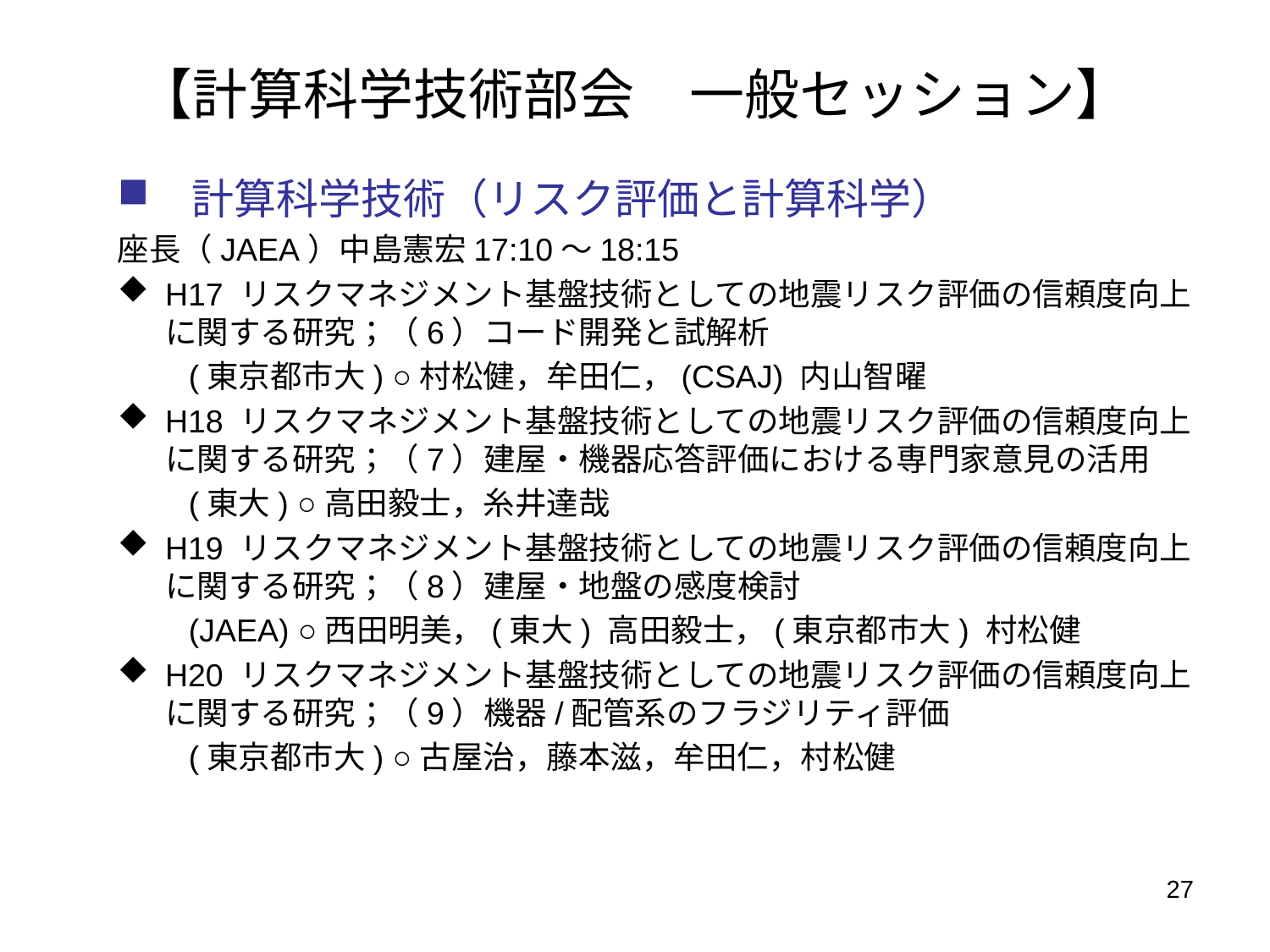

【計算科学技術部会　一般セッション】
計算科学技術（リスク評価と計算科学）
座長（JAEA）中島憲宏17:10～18:15
H17 リスクマネジメント基盤技術としての地震リスク評価の信頼度向上に関する研究；（6）コード開発と試解析
　　(東京都市大) ○村松健，牟田仁，(CSAJ) 内山智曜
H18 リスクマネジメント基盤技術としての地震リスク評価の信頼度向上に関する研究；（7）建屋・機器応答評価における専門家意見の活用
　　(東大) ○高田毅士，糸井達哉
H19 リスクマネジメント基盤技術としての地震リスク評価の信頼度向上に関する研究；（8）建屋・地盤の感度検討
　　(JAEA) ○西田明美，(東大) 高田毅士，(東京都市大) 村松健
H20 リスクマネジメント基盤技術としての地震リスク評価の信頼度向上に関する研究；（9）機器/配管系のフラジリティ評価
　　(東京都市大) ○古屋治，藤本滋，牟田仁，村松健
27